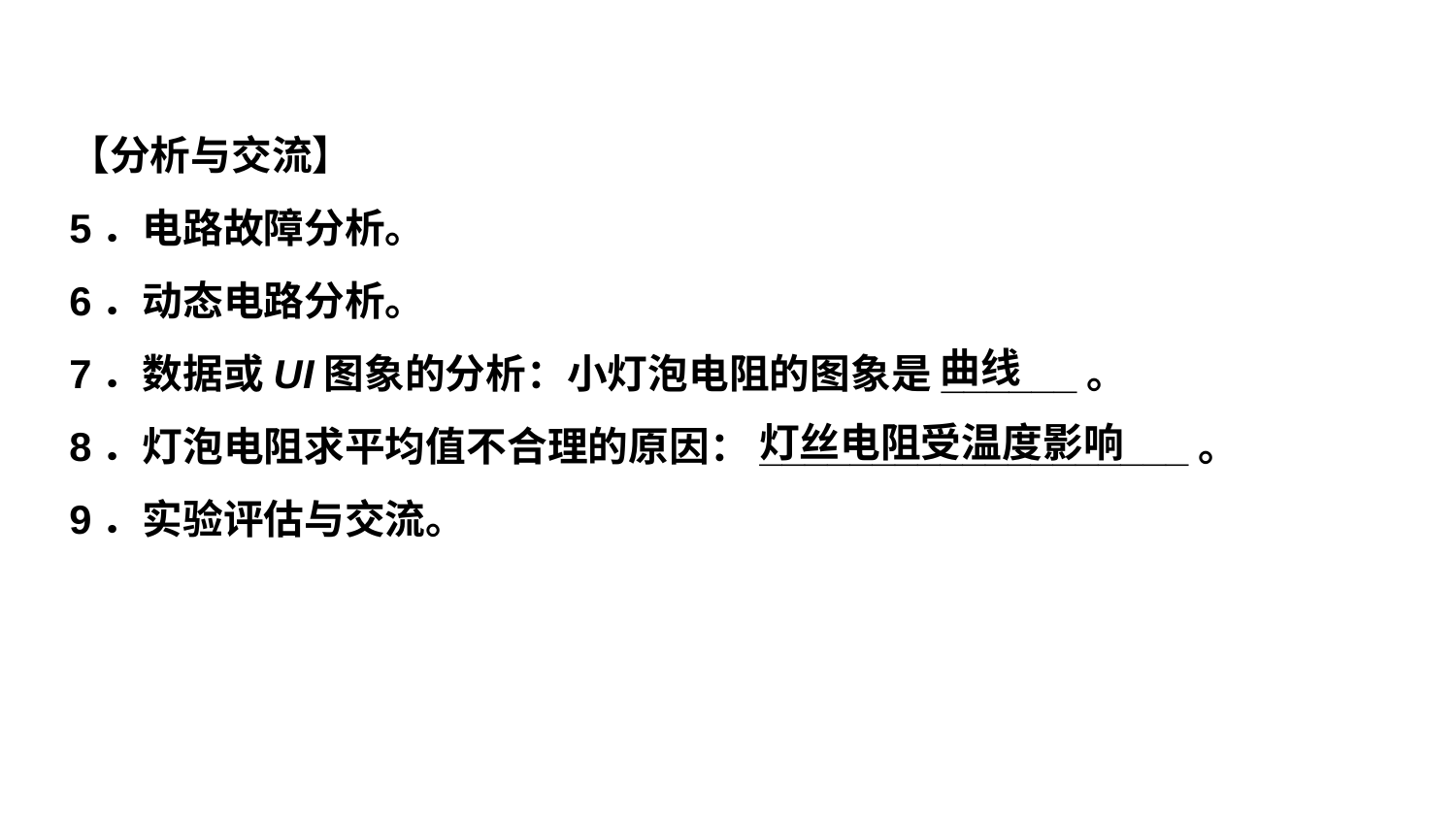

【分析与交流】
5．电路故障分析。
6．动态电路分析。
7．数据或U­I图象的分析：小灯泡电阻的图象是______。
8．灯泡电阻求平均值不合理的原因：___________________。
9．实验评估与交流。
曲线
灯丝电阻受温度影响